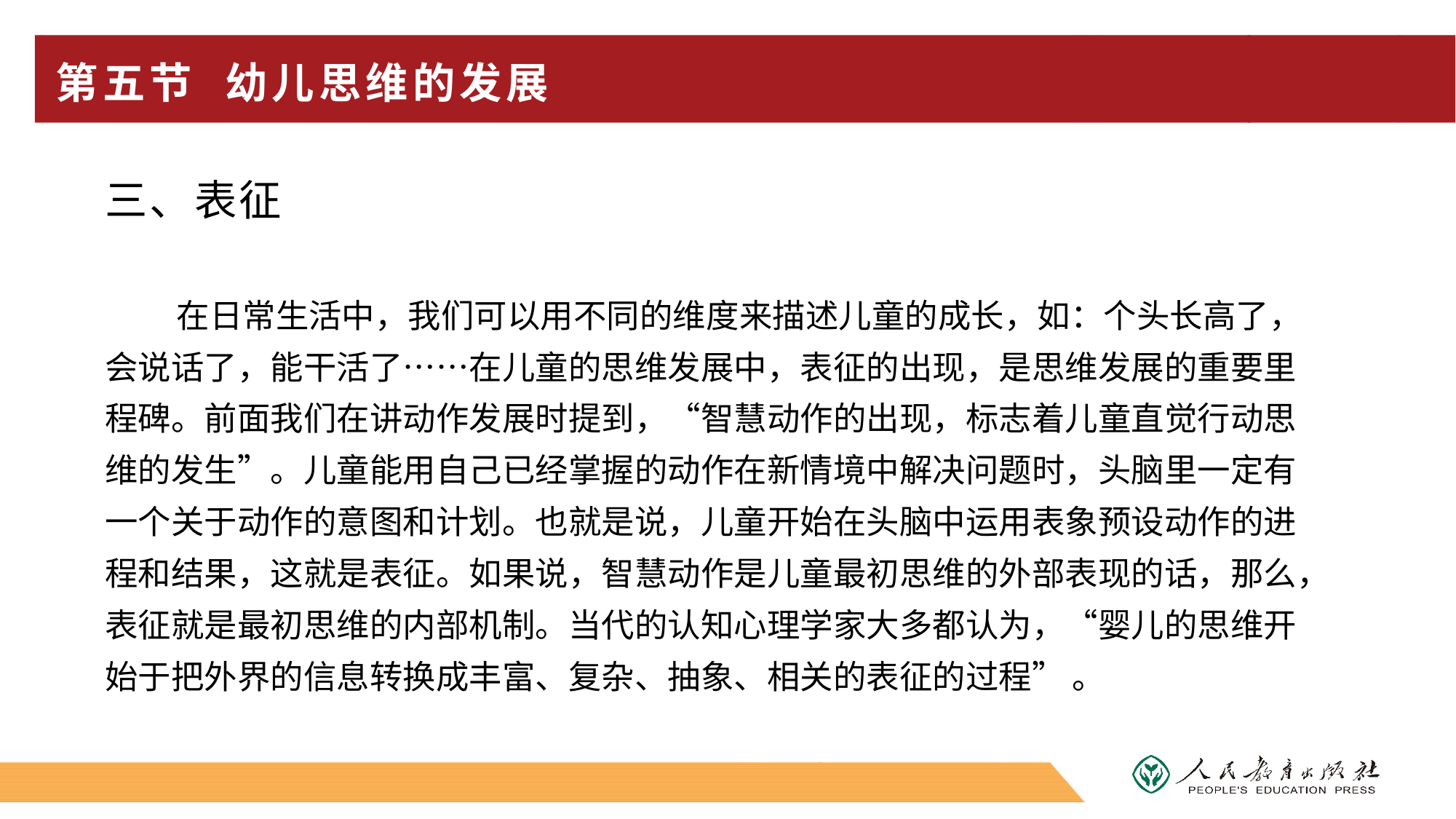

# 第五节  幼儿思维的发展
三、表征
在日常生活中，我们可以用不同的维度来描述儿童的成长，如：个头长高了，会说话了，能干活了……在儿童的思维发展中，表征的出现，是思维发展的重要里程碑。前面我们在讲动作发展时提到，“智慧动作的出现，标志着儿童直觉行动思维的发生”。儿童能用自己已经掌握的动作在新情境中解决问题时，头脑里一定有一个关于动作的意图和计划。也就是说，儿童开始在头脑中运用表象预设动作的进程和结果，这就是表征。如果说，智慧动作是儿童最初思维的外部表现的话，那么，表征就是最初思维的内部机制。当代的认知心理学家大多都认为，“婴儿的思维开始于把外界的信息转换成丰富、复杂、抽象、相关的表征的过程” 。